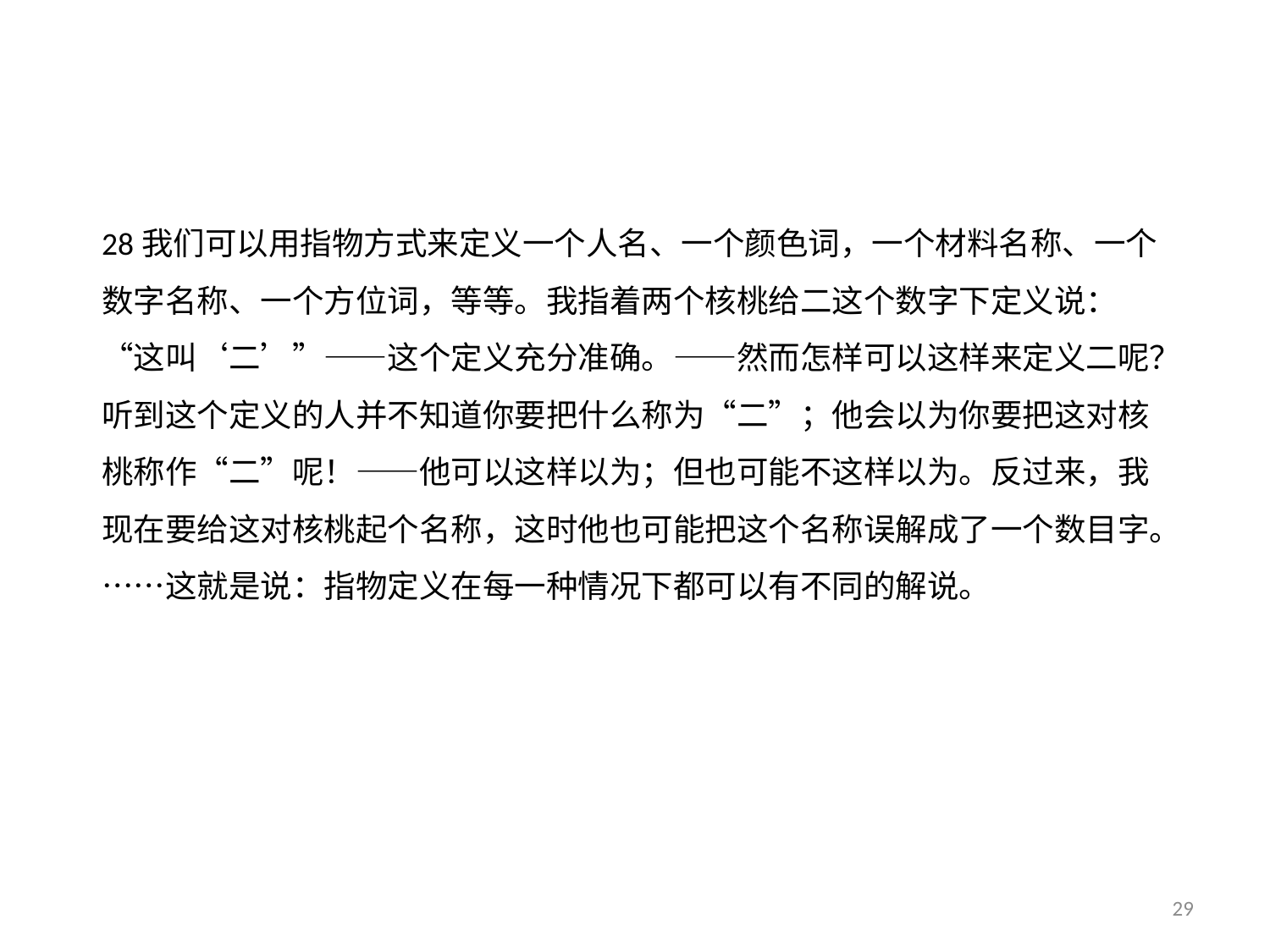

28我们可以用指物方式来定义一个人名、一个颜色词，一个材料名称、一个数字名称、一个方位词，等等。我指着两个核桃给二这个数字下定义说：“这叫‘二’”——这个定义充分准确。——然而怎样可以这样来定义二呢？听到这个定义的人并不知道你要把什么称为“二”；他会以为你要把这对核桃称作“二”呢！——他可以这样以为；但也可能不这样以为。反过来，我现在要给这对核桃起个名称，这时他也可能把这个名称误解成了一个数目字。……这就是说：指物定义在每一种情况下都可以有不同的解说。
29